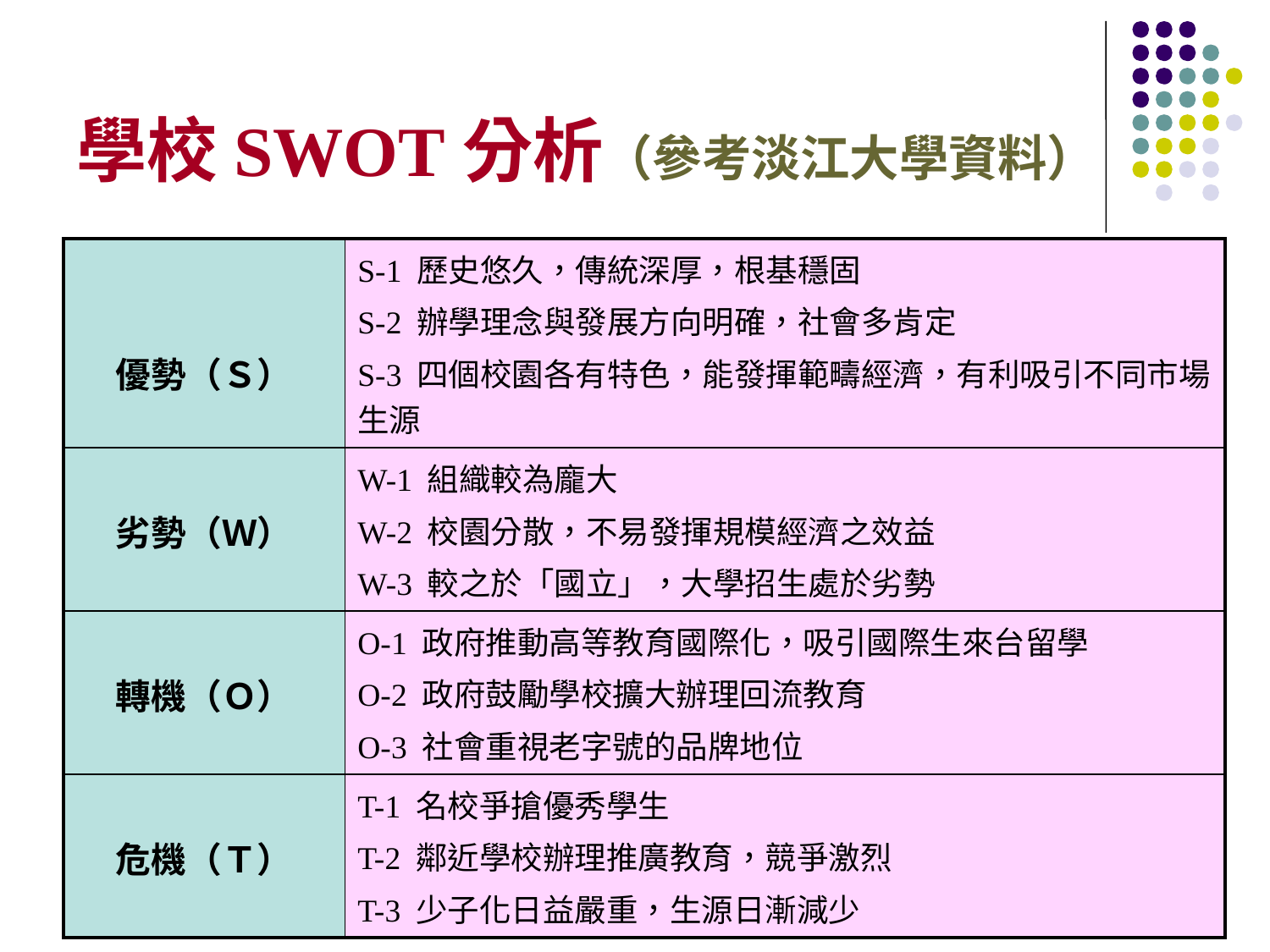

# 學校SWOT分析（參考淡江大學資料）
| 優勢（Ｓ） | S-1 歷史悠久，傳統深厚，根基穩固 S-2 辦學理念與發展方向明確，社會多肯定 S-3 四個校園各有特色，能發揮範疇經濟，有利吸引不同市場生源 |
| --- | --- |
| 劣勢（Ｗ） | W-1 組織較為龐大 W-2 校園分散，不易發揮規模經濟之效益 W-3 較之於「國立」，大學招生處於劣勢 |
| 轉機（Ｏ） | O-1 政府推動高等教育國際化，吸引國際生來台留學 O-2 政府鼓勵學校擴大辦理回流教育 O-3 社會重視老字號的品牌地位 |
| 危機（Ｔ） | T-1 名校爭搶優秀學生 T-2 鄰近學校辦理推廣教育，競爭激烈 T-3 少子化日益嚴重，生源日漸減少 |
12